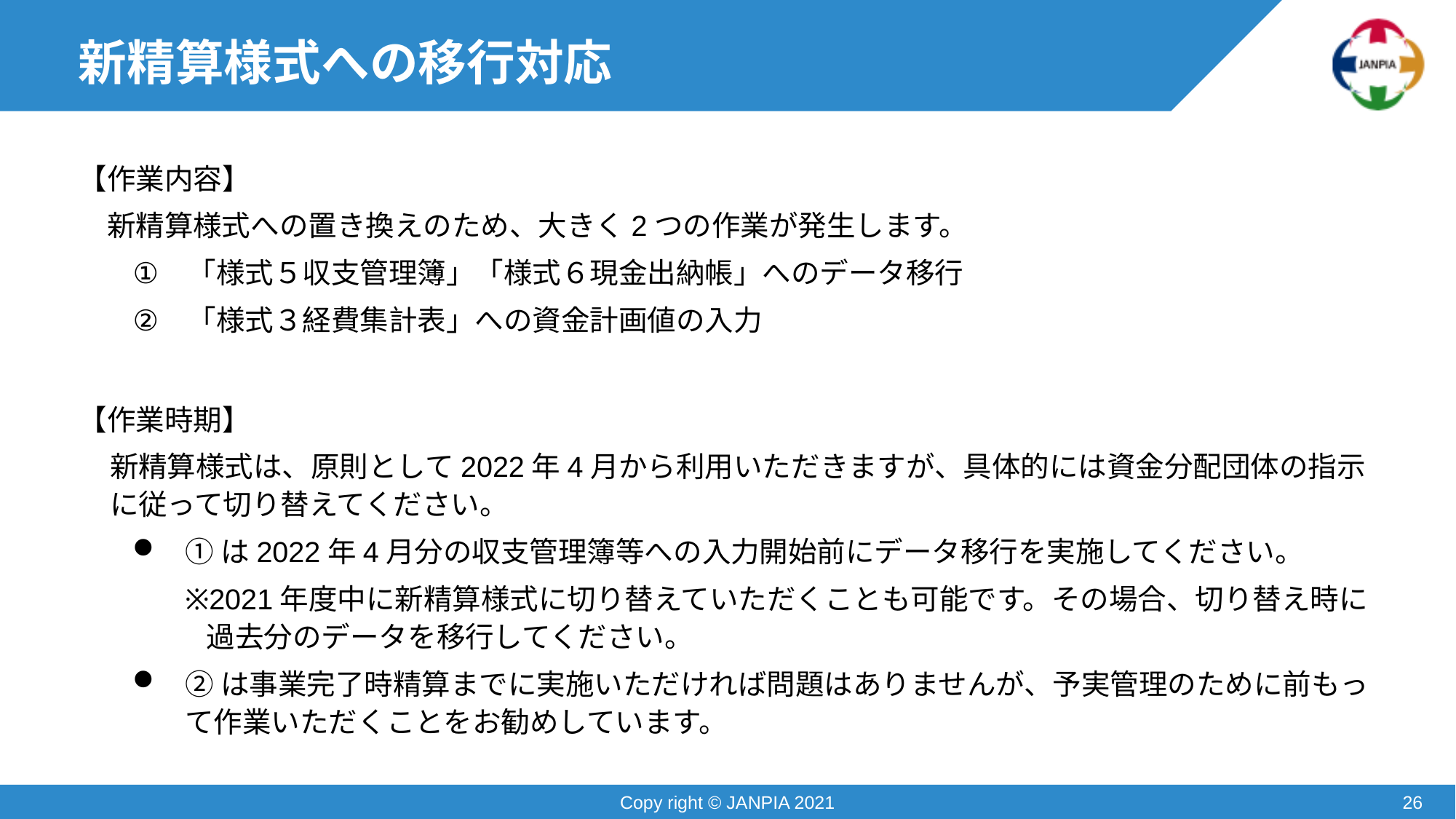

# 新精算様式への移行対応
【作業内容】
　新精算様式への置き換えのため、大きく2つの作業が発生します。
「様式５収支管理簿」「様式６現金出納帳」へのデータ移行
「様式３経費集計表」への資金計画値の入力

【作業時期】
新精算様式は、原則として2022年4月から利用いただきますが、具体的には資金分配団体の指示に従って切り替えてください。
①は2022年4月分の収支管理簿等への入力開始前にデータ移行を実施してください。
※2021年度中に新精算様式に切り替えていただくことも可能です。その場合、切り替え時に過去分のデータを移行してください。
②は事業完了時精算までに実施いただければ問題はありませんが、予実管理のために前もって作業いただくことをお勧めしています。
Copy right © JANPIA 2021
26